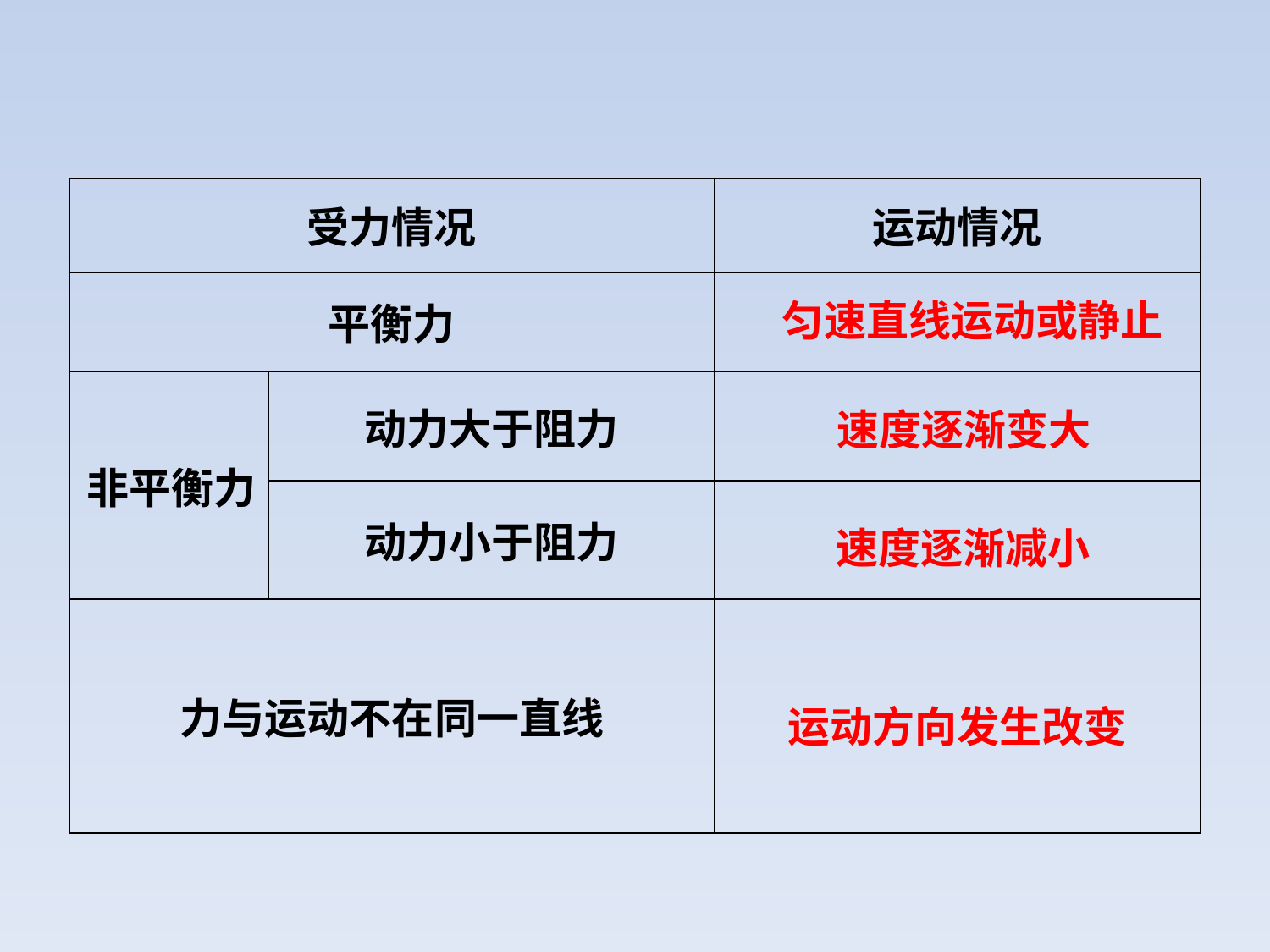

| 受力情况 |  | 运动情况 |
| --- | --- | --- |
| 平衡力 |  |  |
| 非平衡力 | 动力大于阻力 |  |
|  | 动力小于阻力 |  |
| 力与运动不在同一直线 |  |  |
匀速直线运动或静止
速度逐渐变大
速度逐渐减小
运动方向发生改变